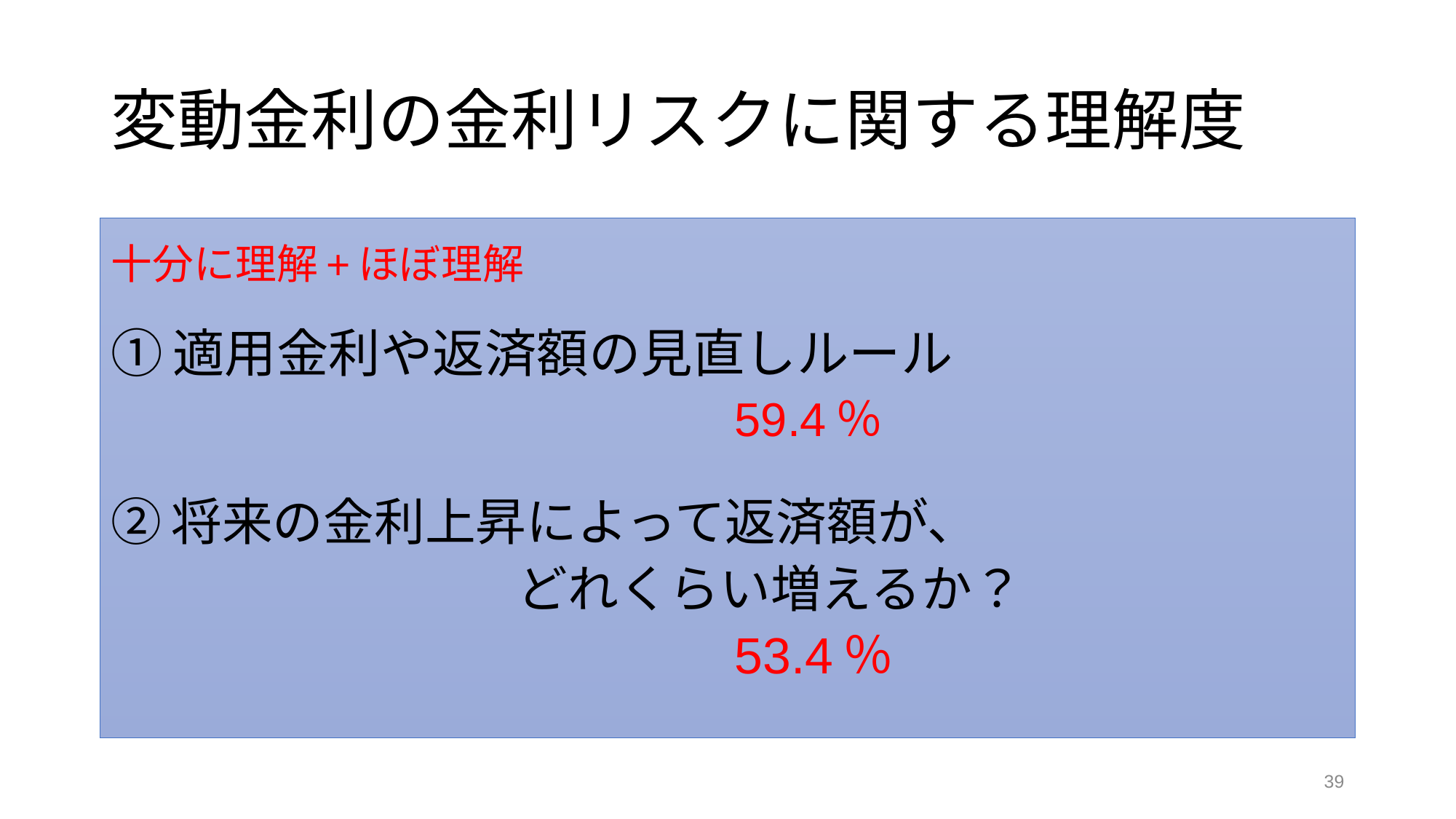

# 変動金利の金利リスクに関する理解度

十分に理解+ほぼ理解

①適用金利や返済額の見直しルール
　　　　　　　　　　　　　59.4％

②将来の金利上昇によって返済額が、
　　　　　　　　どれくらい増えるか？
　　　　　　　　　　　　　53.4％

39